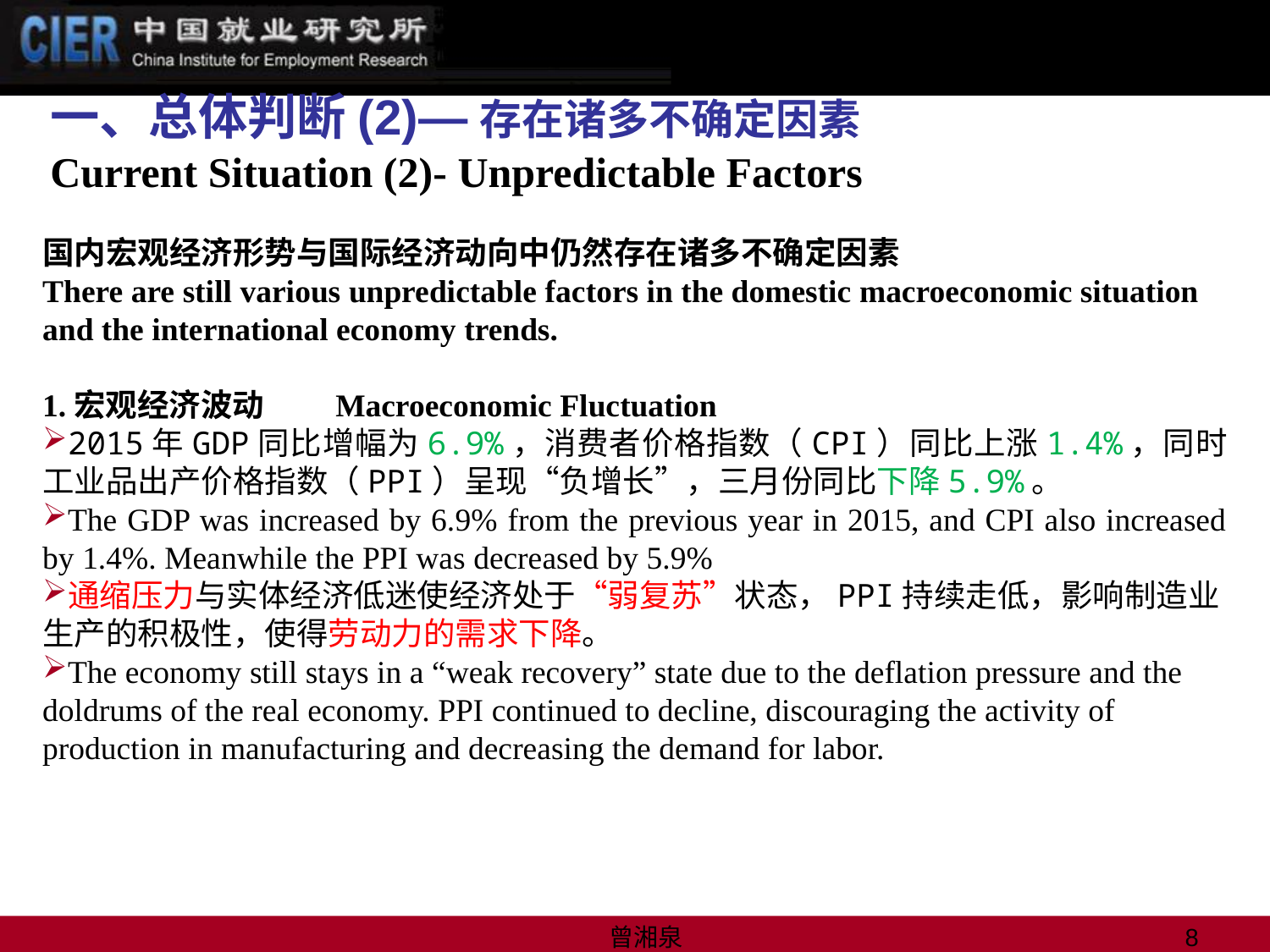

# 一、总体判断(2)—存在诸多不确定因素 Current Situation (2)- Unpredictable Factors

国内宏观经济形势与国际经济动向中仍然存在诸多不确定因素
There are still various unpredictable factors in the domestic macroeconomic situation and the international economy trends.

1.宏观经济波动　　Macroeconomic Fluctuation
2015年GDP同比增幅为6.9%，消费者价格指数（CPI）同比上涨1.4%，同时工业品出产价格指数（PPI）呈现“负增长”，三月份同比下降5.9%。
The GDP was increased by 6.9% from the previous year in 2015, and CPI also increased by 1.4%. Meanwhile the PPI was decreased by 5.9%
通缩压力与实体经济低迷使经济处于“弱复苏”状态，PPI持续走低，影响制造业生产的积极性，使得劳动力的需求下降。
The economy still stays in a “weak recovery” state due to the deflation pressure and the doldrums of the real economy. PPI continued to decline, discouraging the activity of production in manufacturing and decreasing the demand for labor.

曾湘泉
8